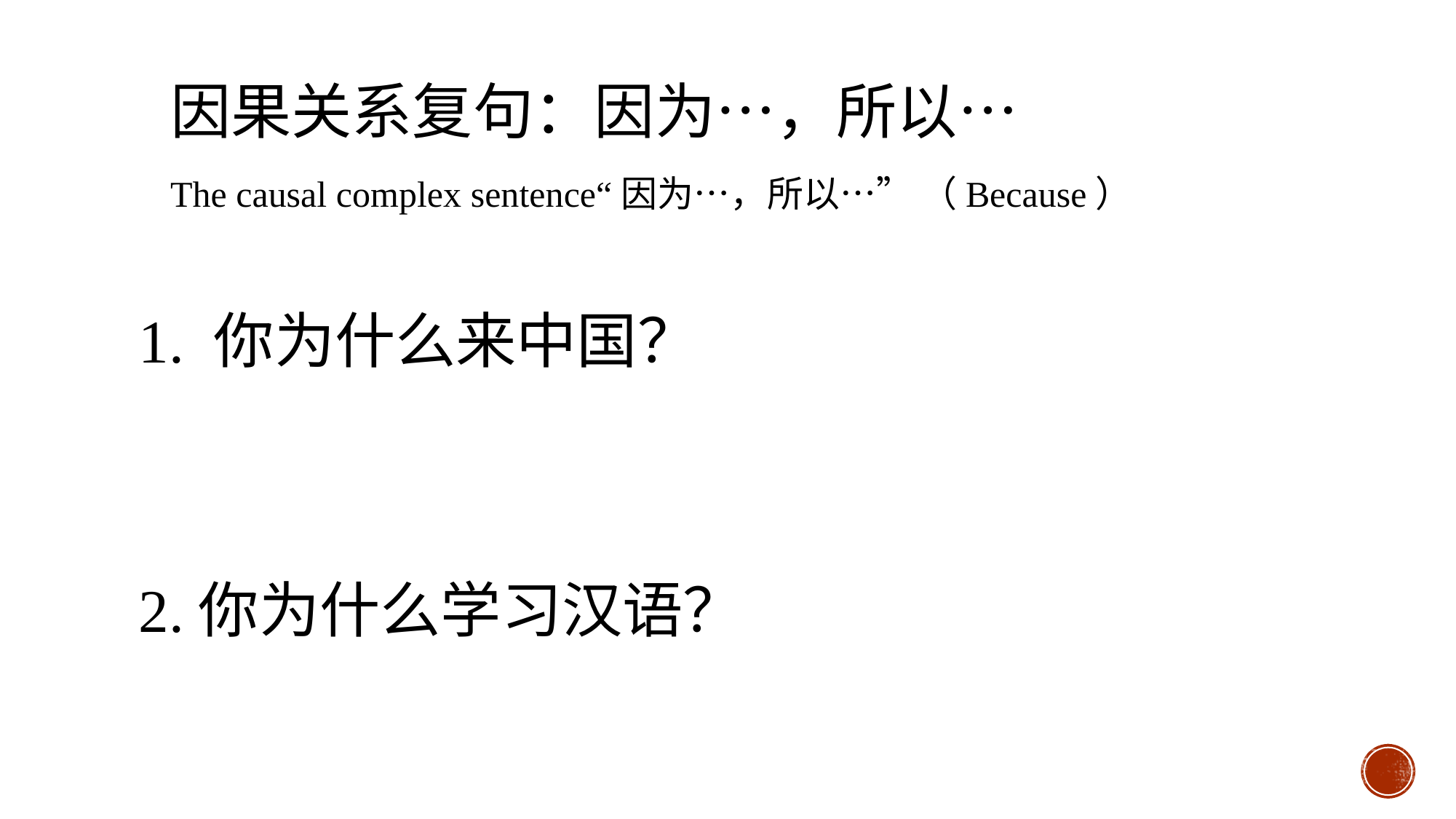

因果关系复句：因为…，所以…
The causal complex sentence“因为…，所以…” （Because）
1. 你为什么来中国？

2.你为什么学习汉语？